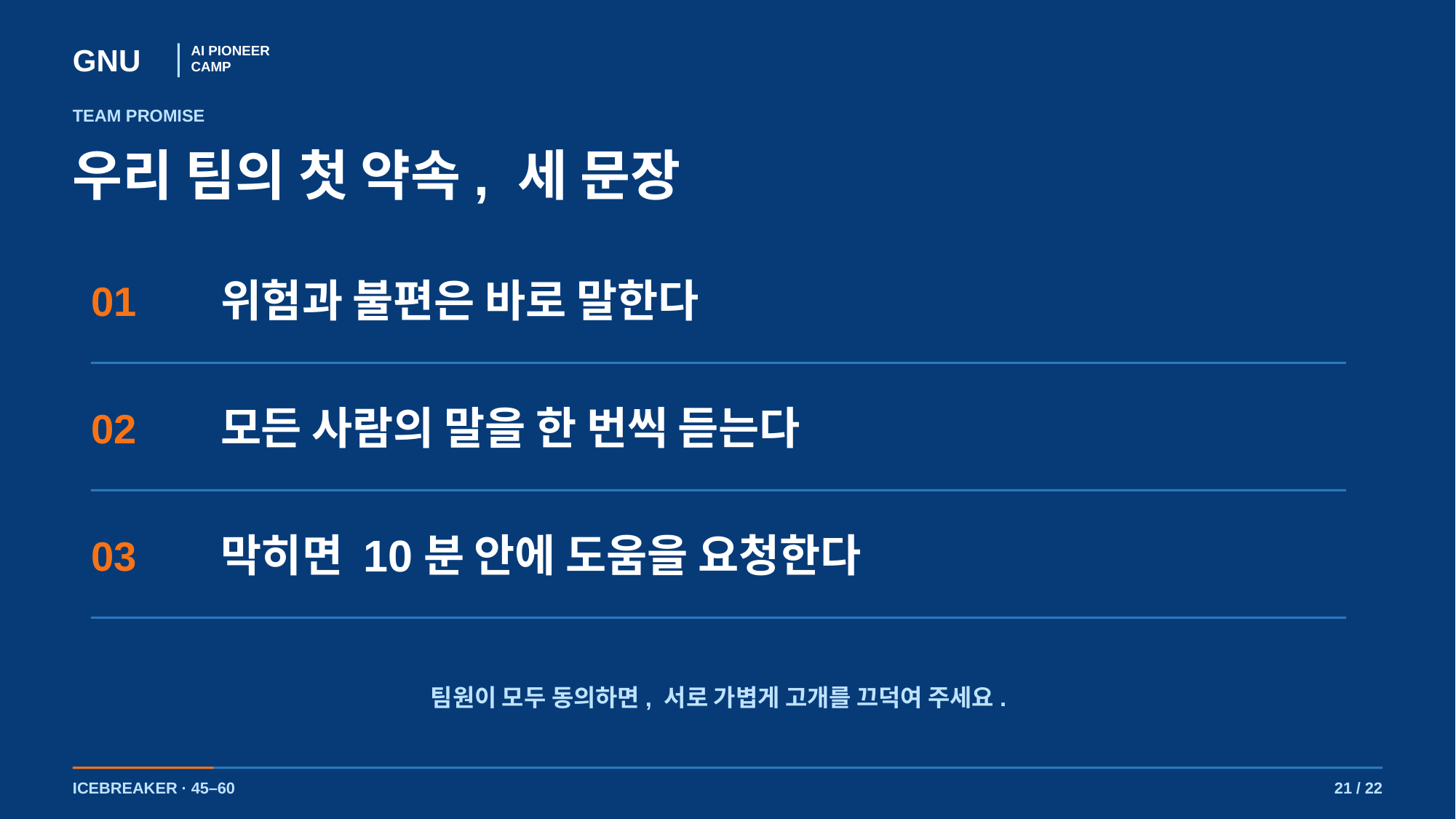

GNU
AI PIONEER
CAMP

TEAM PROMISE
우리 팀의 첫 약속, 세 문장
위험과 불편은 바로 말한다
01

모든 사람의 말을 한 번씩 듣는다
02

막히면 10분 안에 도움을 요청한다
03

팀원이 모두 동의하면, 서로 가볍게 고개를 끄덕여 주세요.

ICEBREAKER · 45–60
21 / 22